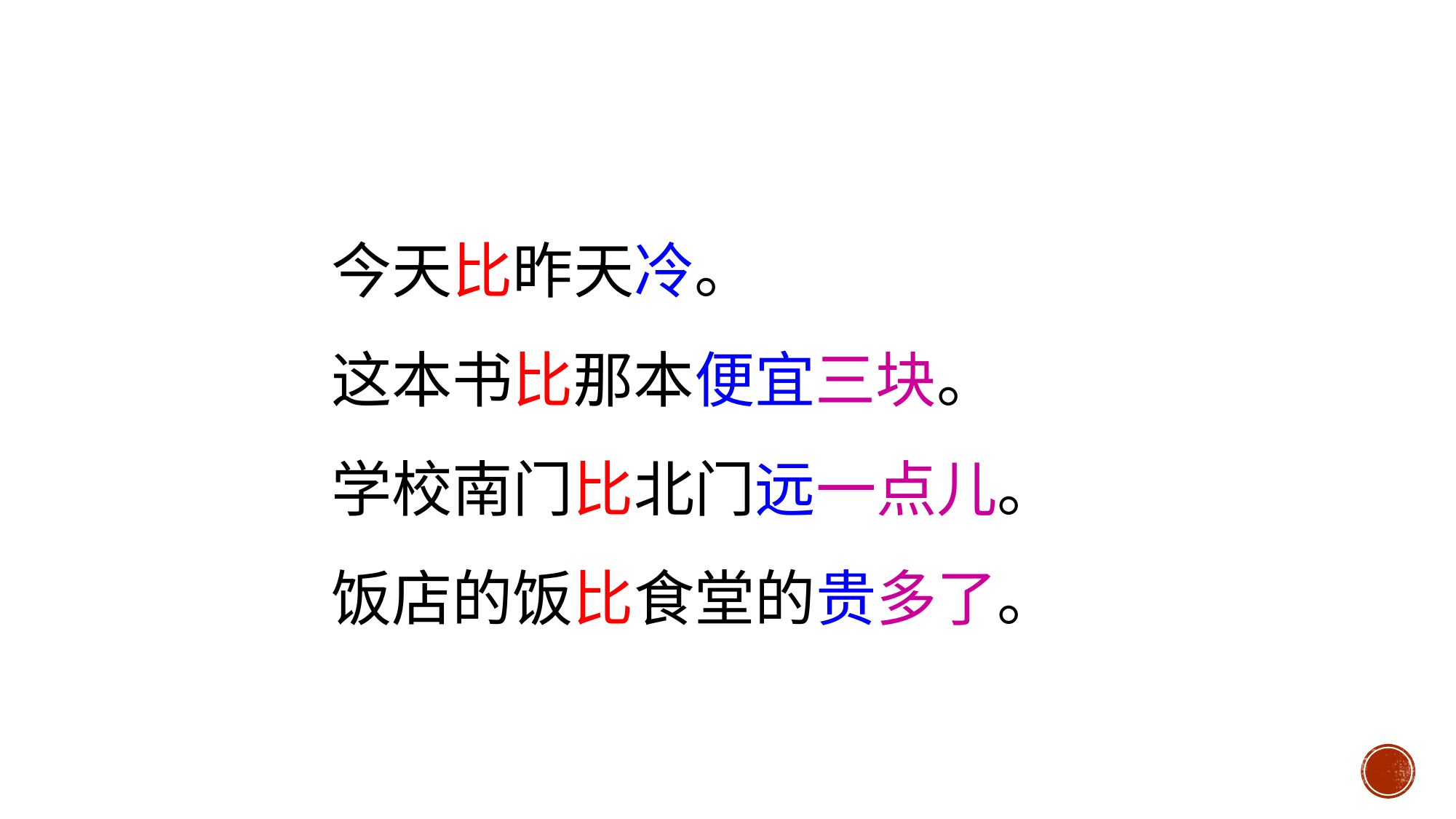

今天比昨天冷。
这本书比那本便宜三块。
学校南门比北门远一点儿。
饭店的饭比食堂的贵多了。